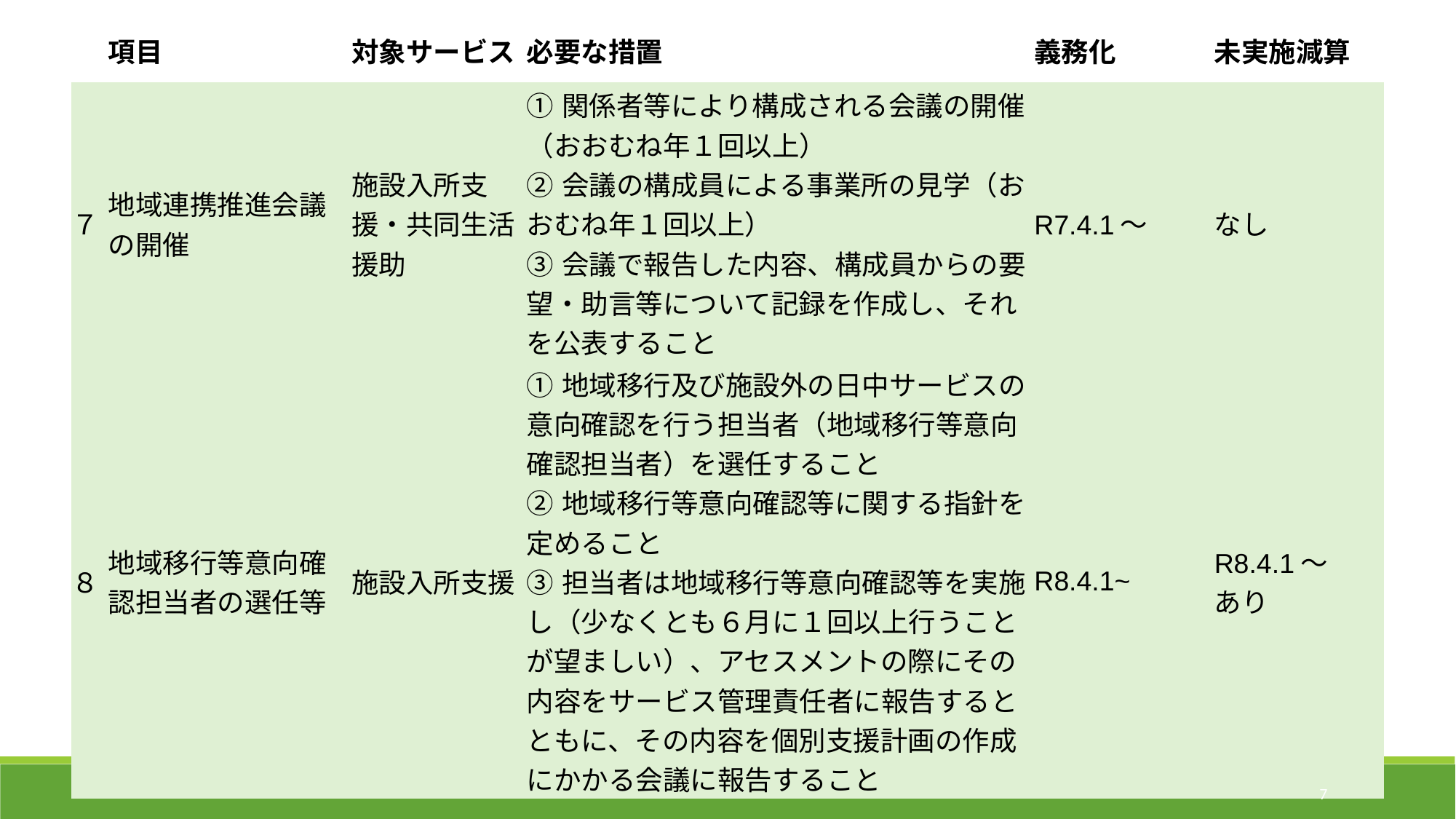

|  | 項目 | 対象サービス | 必要な措置 | 義務化 | 未実施減算 |
| --- | --- | --- | --- | --- | --- |
| ７ | 地域連携推進会議の開催 | 施設入所支援・共同生活援助 | ①関係者等により構成される会議の開催（おおむね年１回以上） ②会議の構成員による事業所の見学（おおむね年１回以上） ③会議で報告した内容、構成員からの要望・助言等について記録を作成し、それを公表すること | R7.4.1～ | なし |
| ８ | 地域移行等意向確認担当者の選任等 | 施設入所支援 | ①地域移行及び施設外の日中サービスの意向確認を行う担当者（地域移行等意向確認担当者）を選任すること ②地域移行等意向確認等に関する指針を定めること ③担当者は地域移行等意向確認等を実施し（少なくとも６月に１回以上行うことが望ましい）、アセスメントの際にその内容をサービス管理責任者に報告するとともに、その内容を個別支援計画の作成にかかる会議に報告すること | R8.4.1~ | R8.4.1～ あり |
7